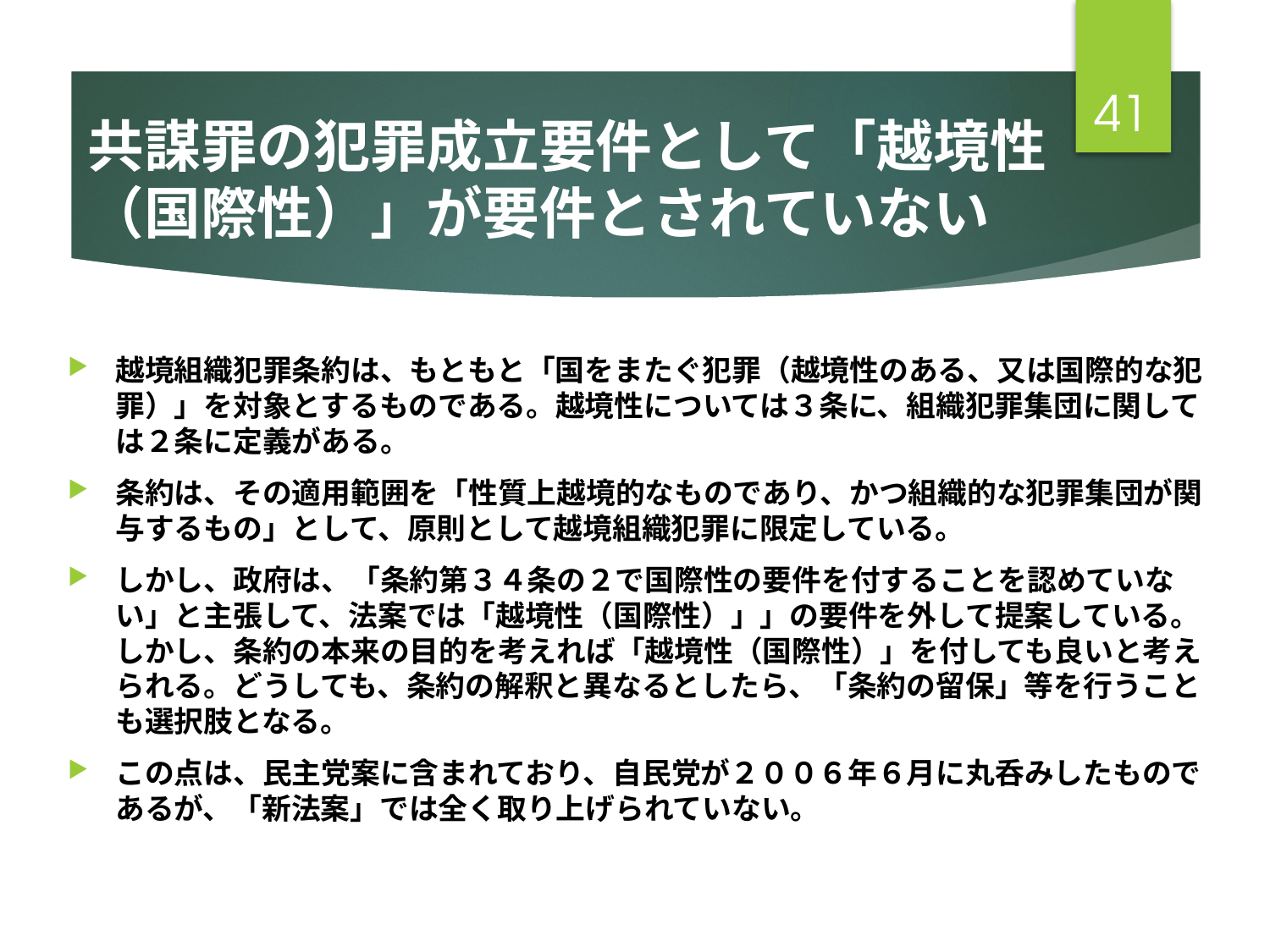

41
# 共謀罪の犯罪成立要件として「越境性（国際性）」が要件とされていない
越境組織犯罪条約は、もともと「国をまたぐ犯罪（越境性のある、又は国際的な犯罪）」を対象とするものである。越境性については３条に、組織犯罪集団に関しては２条に定義がある。
条約は、その適用範囲を「性質上越境的なものであり、かつ組織的な犯罪集団が関与するもの」として、原則として越境組織犯罪に限定している。
しかし、政府は、「条約第３４条の２で国際性の要件を付することを認めていない」と主張して、法案では「越境性（国際性）」」の要件を外して提案している。しかし、条約の本来の目的を考えれば「越境性（国際性）」を付しても良いと考えられる。どうしても、条約の解釈と異なるとしたら、「条約の留保」等を行うことも選択肢となる。
この点は、民主党案に含まれており、自民党が２００６年６月に丸呑みしたものであるが、「新法案」では全く取り上げられていない。